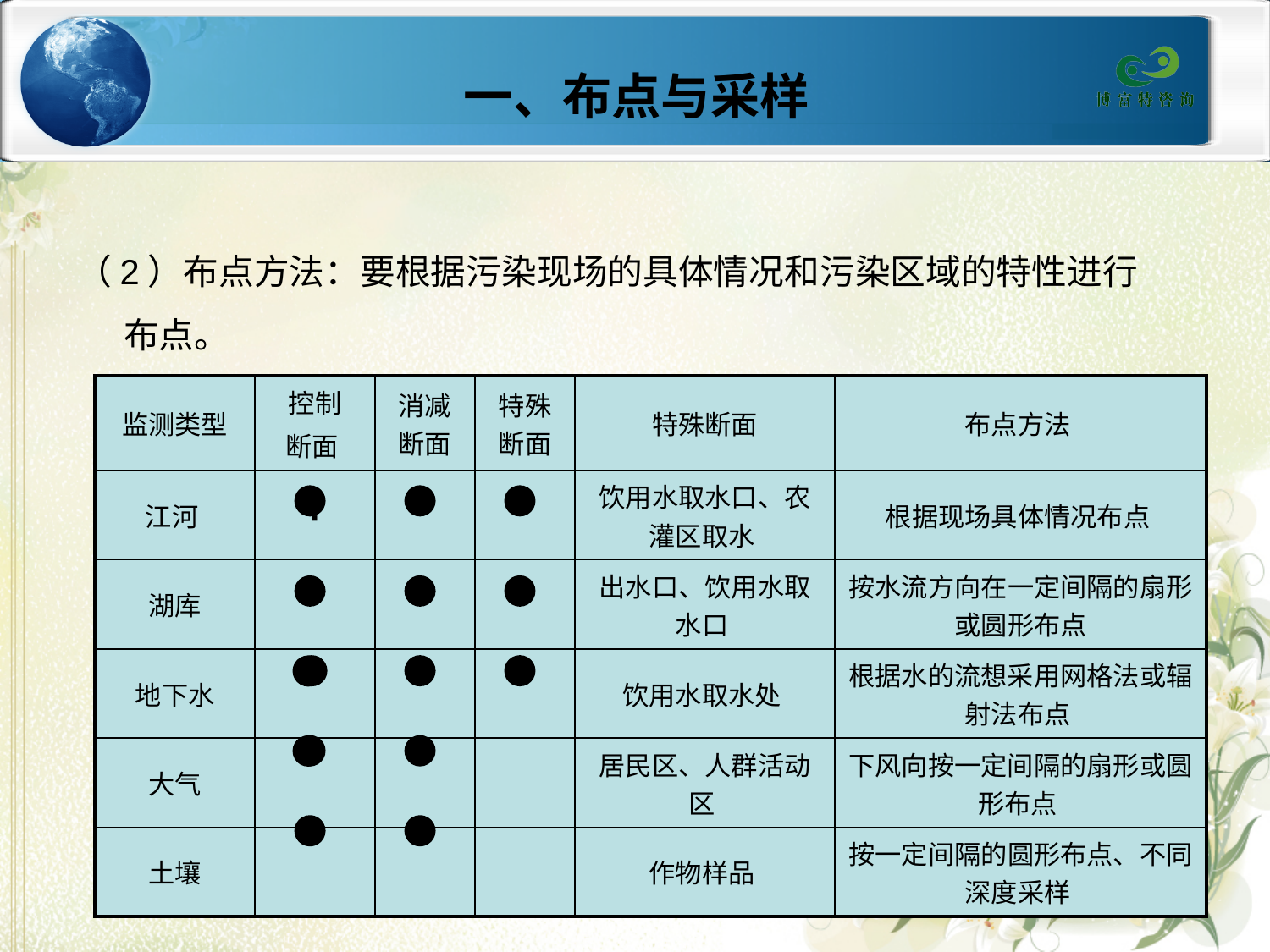

# 一、布点与采样
（2）布点方法：要根据污染现场的具体情况和污染区域的特性进行布点。
| 监测类型 | 控制 断面 | 消减断面 | 特殊断面 | 特殊断面 | 布点方法 |
| --- | --- | --- | --- | --- | --- |
| 江河 | · |  |  | 饮用水取水口、农灌区取水 | 根据现场具体情况布点 |
| 湖库 |  |  |  | 出水口、饮用水取水口 | 按水流方向在一定间隔的扇形或圆形布点 |
| 地下水 |  |  |  | 饮用水取水处 | 根据水的流想采用网格法或辐射法布点 |
| 大气 |  |  |  | 居民区、人群活动区 | 下风向按一定间隔的扇形或圆形布点 |
| 土壤 |  |  |  | 作物样品 | 按一定间隔的圆形布点、不同深度采样 |